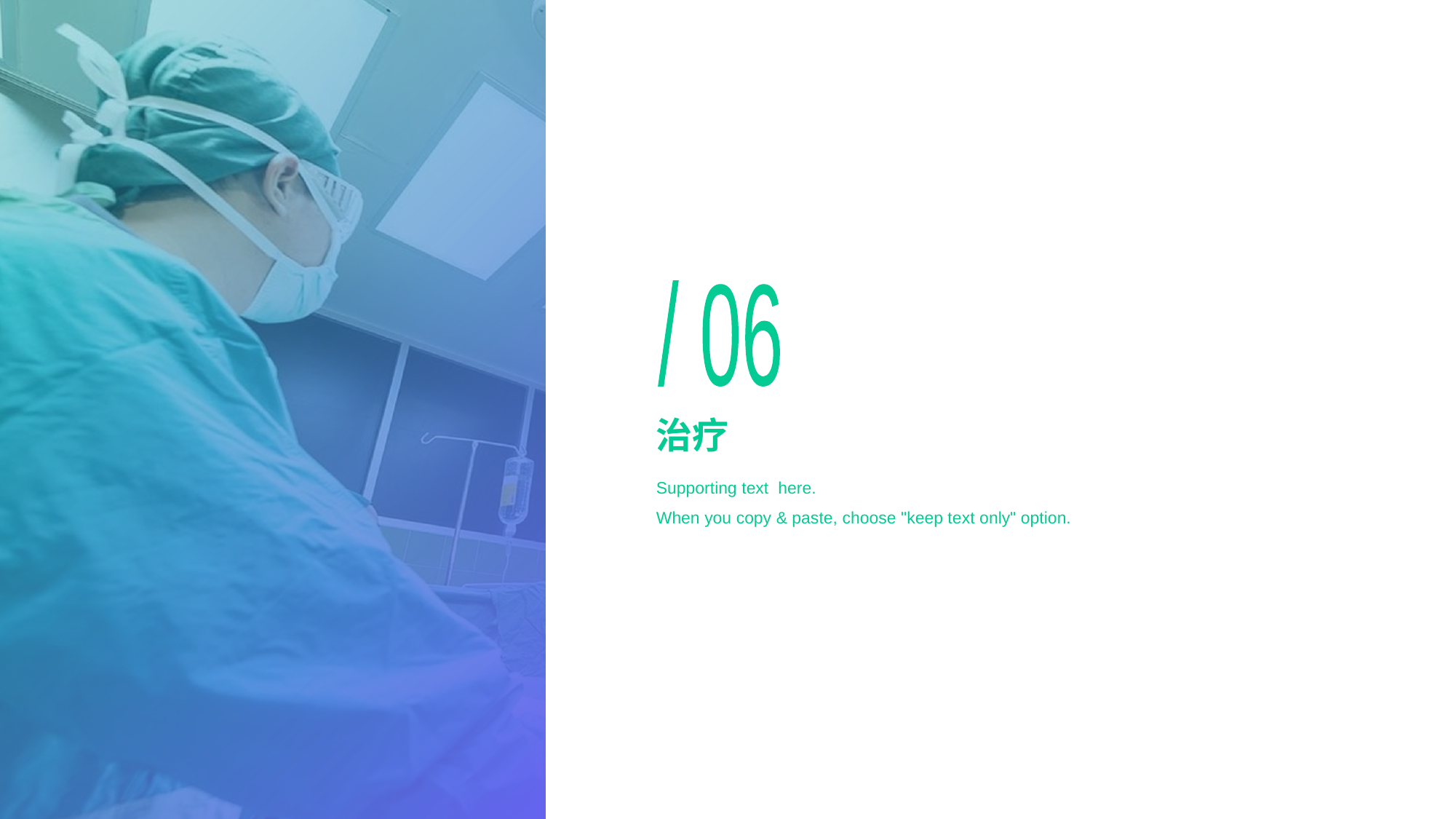

/ 06
# 治疗
Supporting text  here.
When you copy & paste, choose "keep text only" option.